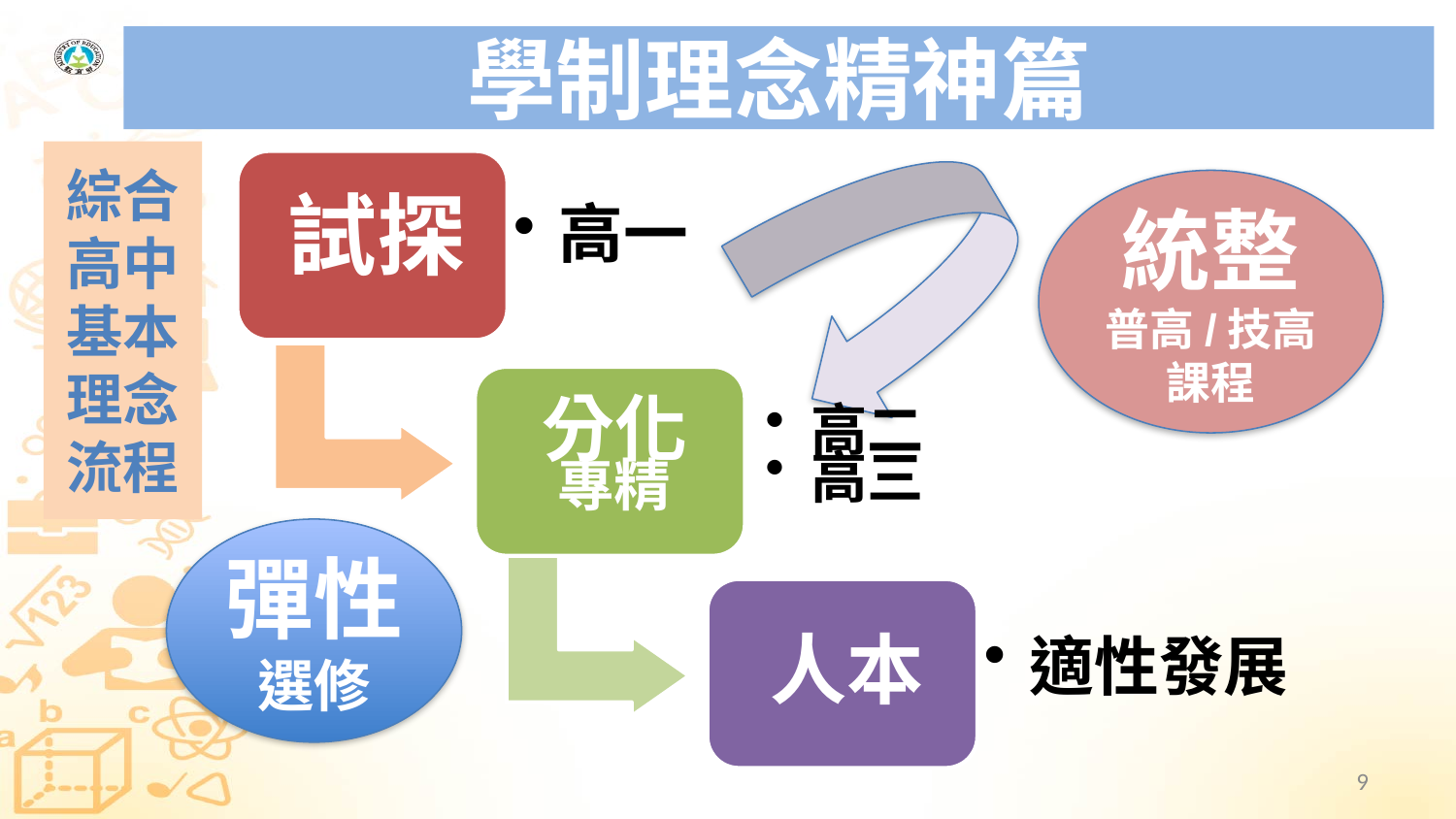

# 學制理念精神篇
綜合高中基本理念流程
試探
高一
分化
專精
高二
高三
人本
適性發展

統整
普高/技高課程
彈性
選修
9